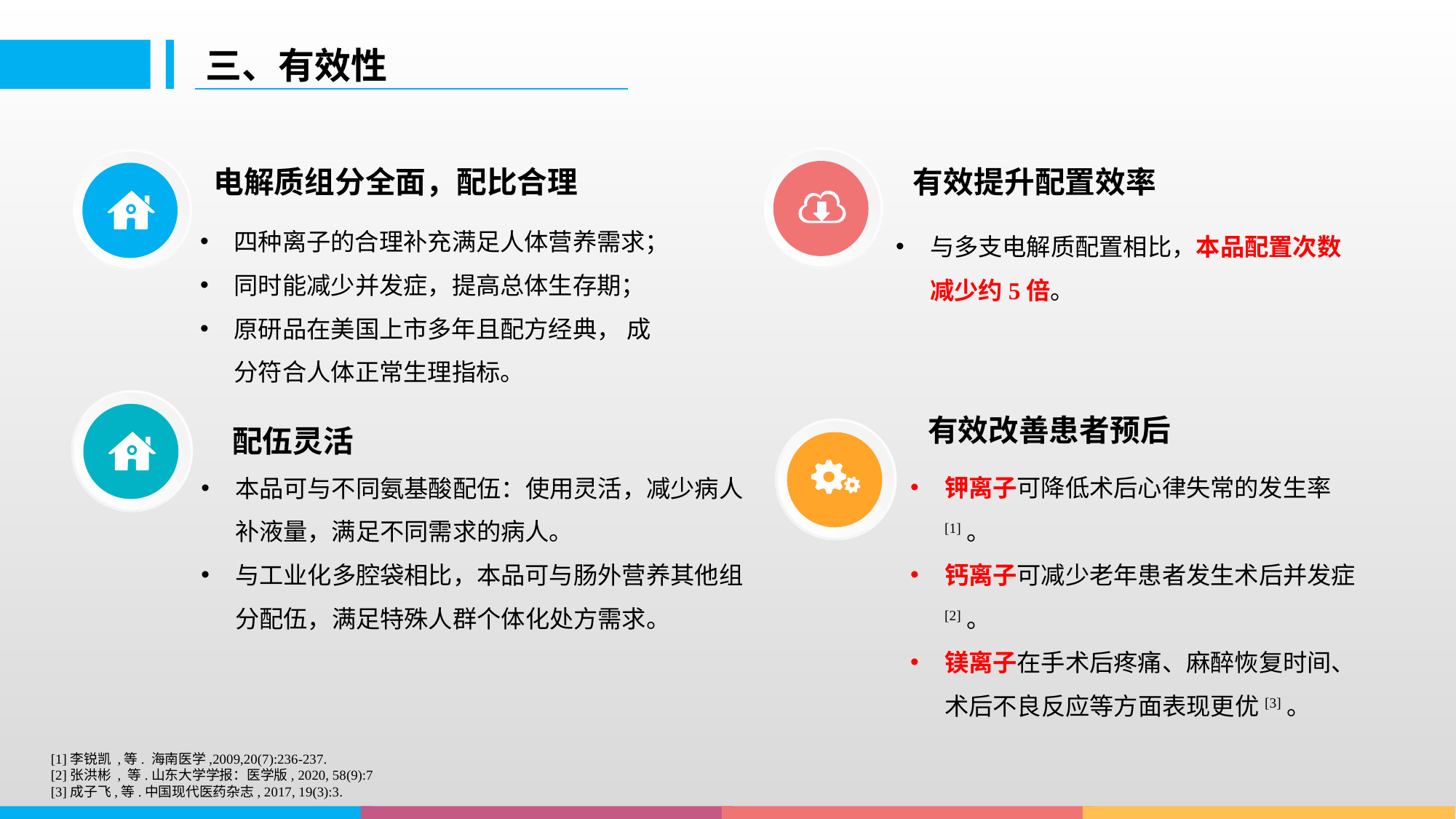

三、有效性

电解质组分全面，配比合理
有效提升配置效率

四种离子的合理补充满足人体营养需求；
同时能减少并发症，提高总体生存期；
原研品在美国上市多年且配方经典， 成分符合人体正常生理指标。
与多支电解质配置相比，本品配置次数减少约5倍。

    配伍灵活
本品可与不同氨基酸配伍：使用灵活，减少病人补液量，满足不同需求的病人。
与工业化多腔袋相比，本品可与肠外营养其他组分配伍，满足特殊人群个体化处方需求。
有效改善患者预后

钾离子可降低术后心律失常的发生率[1]。
钙离子可减少老年患者发生术后并发症[2]。
镁离子在手术后疼痛、麻醉恢复时间、术后不良反应等方面表现更优[3]。

[1]李锐凯 ,等. 海南医学,2009,20(7):236-237.
[2]张洪彬 , 等.山东大学学报：医学版, 2020, 58(9):7
[3]成子飞,等.中国现代医药杂志, 2017, 19(3):3.